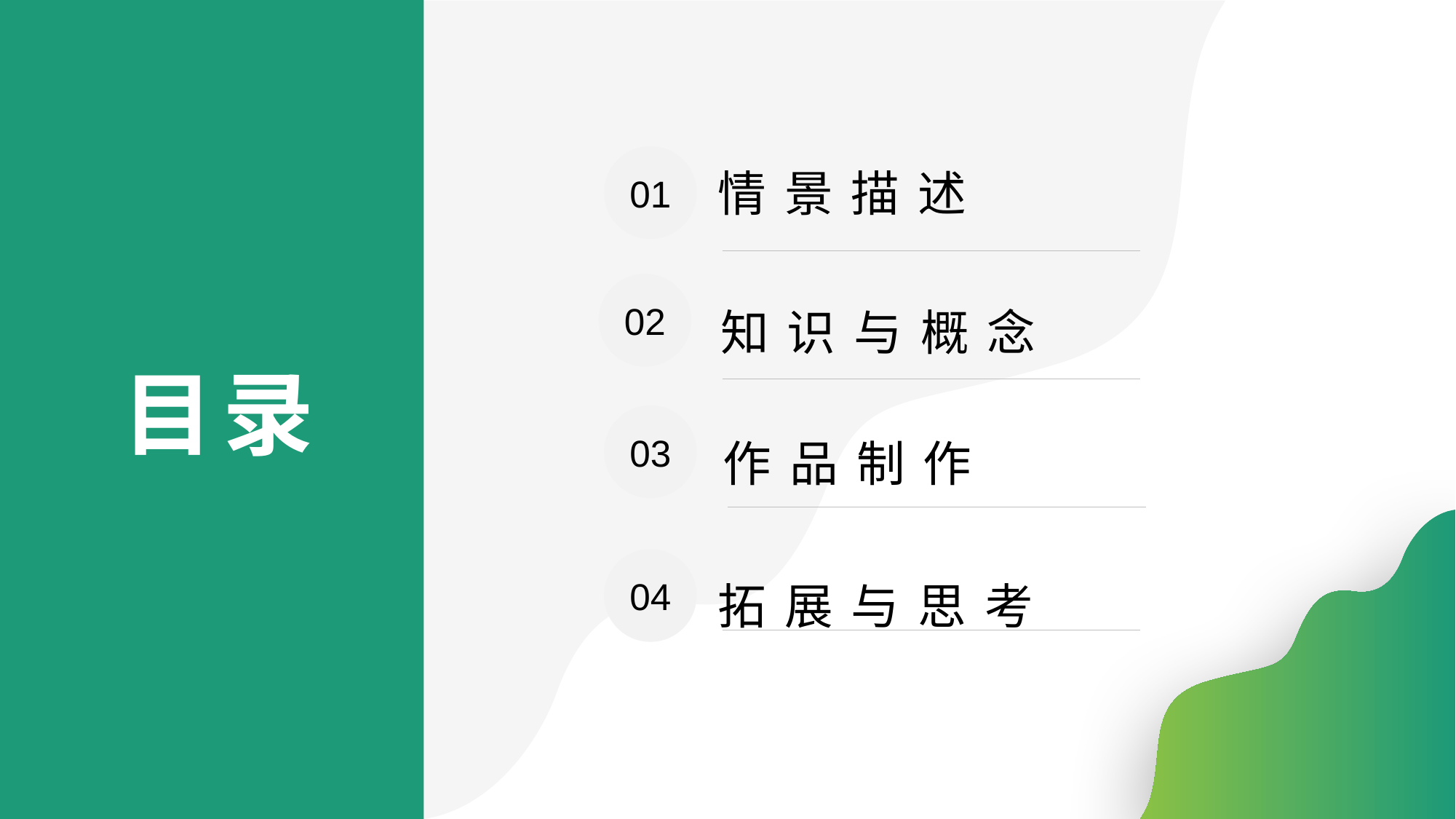

情景描述
01
02
知识与概念
目录
03
作品制作

04
拓展与思考